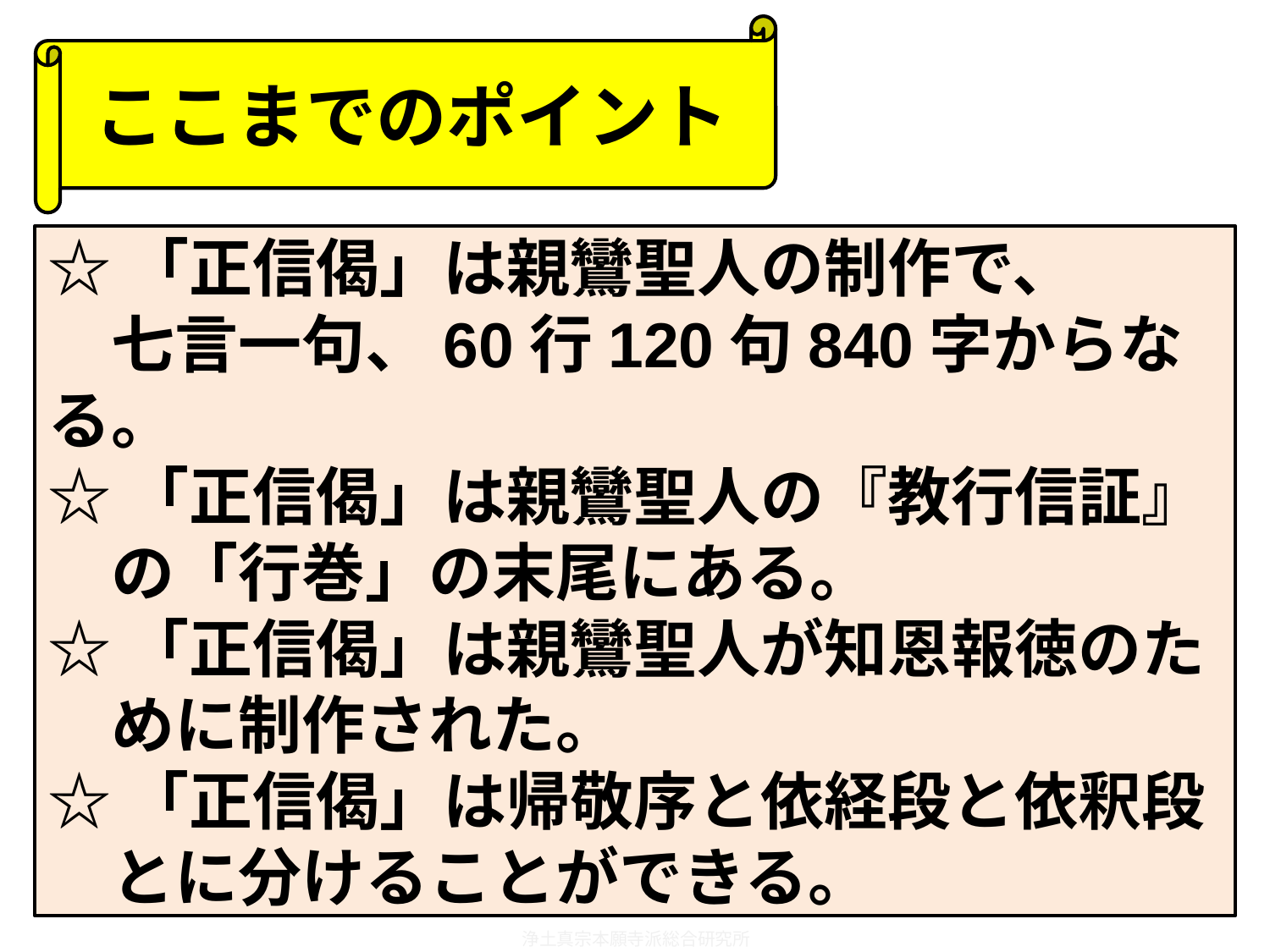

ここまでのポイント
☆「正信偈」は親鸞聖人の制作で、
　七言一句、60行120句840字からなる。
☆「正信偈」は親鸞聖人の『教行信証』
　の「行巻」の末尾にある。
☆「正信偈」は親鸞聖人が知恩報徳のた
　めに制作された。
☆「正信偈」は帰敬序と依経段と依釈段
　とに分けることができる。